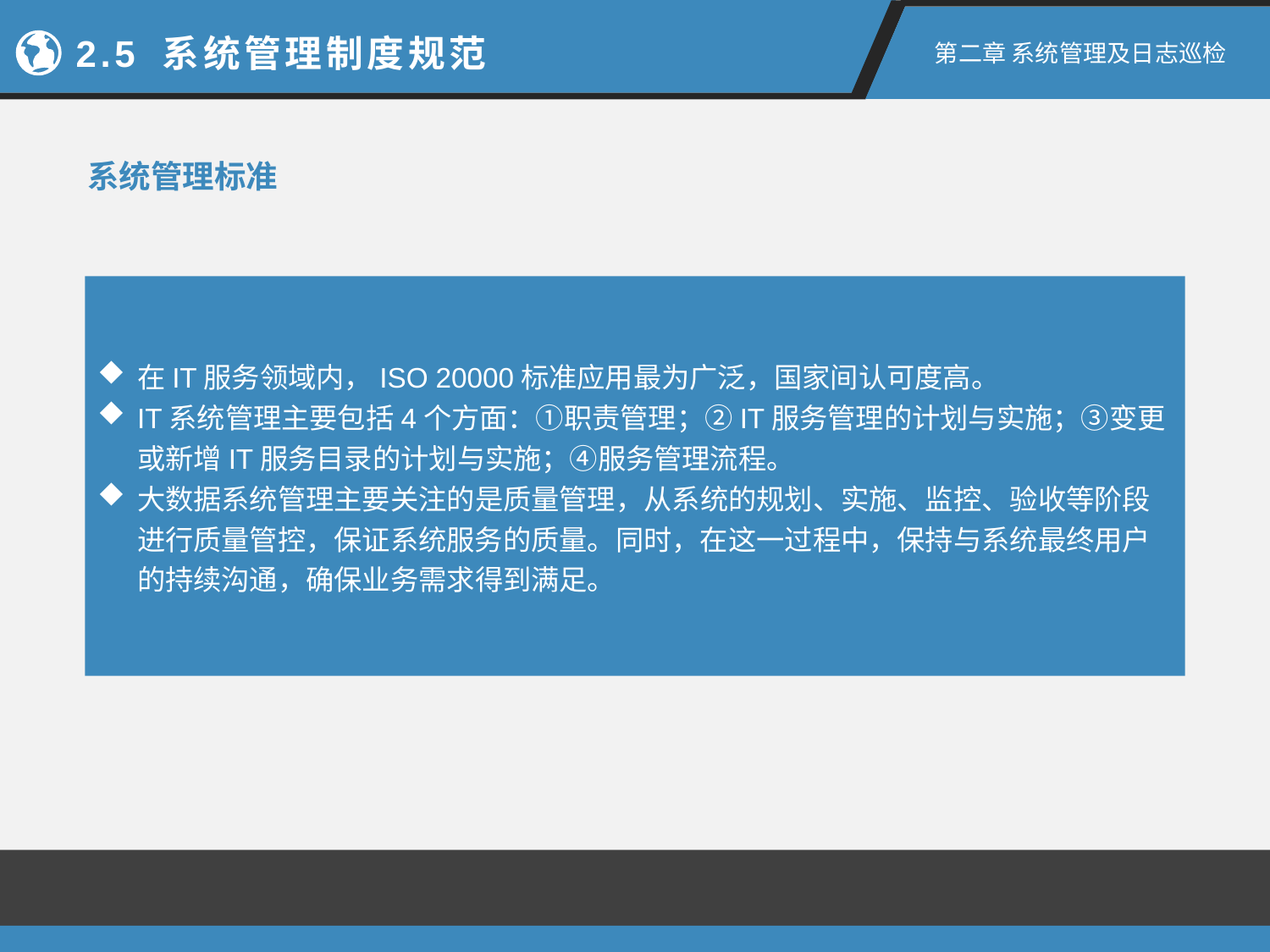

2.5 系统管理制度规范

第二章 系统管理及日志巡检
系统管理标准
在IT服务领域内，ISO 20000标准应用最为广泛，国家间认可度高。
IT系统管理主要包括4个方面：①职责管理；②IT服务管理的计划与实施；③变更或新增IT服务目录的计划与实施；④服务管理流程。
大数据系统管理主要关注的是质量管理，从系统的规划、实施、监控、验收等阶段进行质量管控，保证系统服务的质量。同时，在这一过程中，保持与系统最终用户的持续沟通，确保业务需求得到满足。